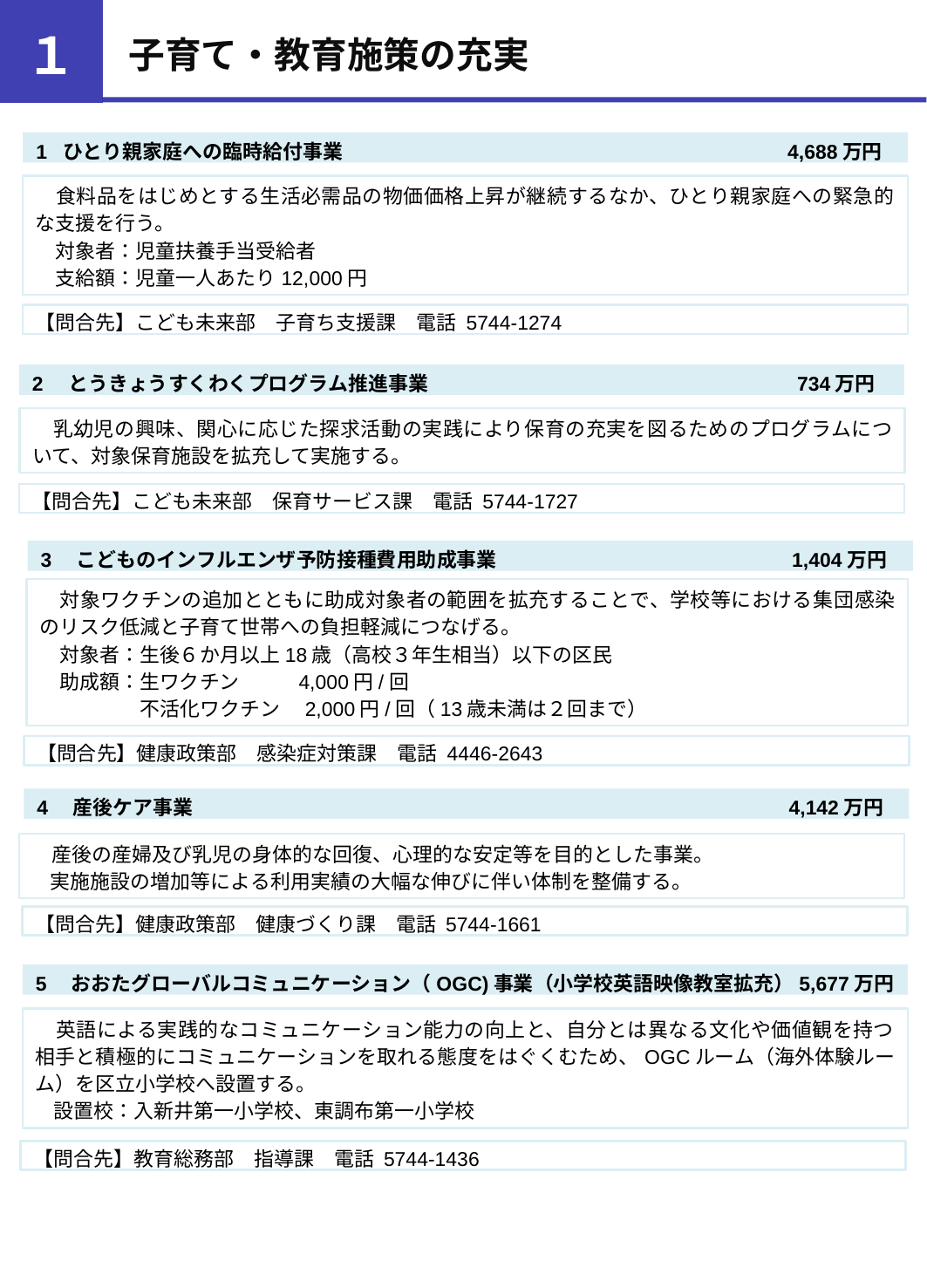

１
子育て・教育施策の充実

1  ひとり親家庭への臨時給付事業  　　　　　　　　　　　　　　　　　　 　 　　4,688万円
　食料品をはじめとする生活必需品の物価価格上昇が継続するなか、ひとり親家庭への緊急的な支援を行う。
　対象者：児童扶養手当受給者
　支給額：児童一人あたり12,000円
【問合先】こども未来部　子育ち支援課　電話 5744-1274
2　とうきょうすくわくプログラム推進事業 　　　　　　　　　　　　　　　　　    734万円
【問合先】こども未来部　保育サービス課　電話 5744-1727
　乳幼児の興味、関心に応じた探求活動の実践により保育の充実を図るためのプログラムについて、対象保育施設を拡充して実施する。
3　こどものインフルエンザ予防接種費用助成事業　　　　　　　　　　　　　　  1,404万円
【問合先】健康政策部　感染症対策課　電話 4446-2643
　対象ワクチンの追加とともに助成対象者の範囲を拡充することで、学校等における集団感染のリスク低減と子育て世帯への負担軽減につなげる。
　対象者：生後６か月以上18歳（高校３年生相当）以下の区民
　助成額：生ワクチン　　   4,000円/回
　　　　　不活化ワクチン　2,000円/回（13歳未満は２回まで）
4　産後ケア事業　　　　　　　　　　　　　　  　　　　　　　　　　　　　　　4,142万円
【問合先】健康政策部　健康づくり課　電話 5744-1661
　産後の産婦及び乳児の身体的な回復、心理的な安定等を目的とした事業。
   実施施設の増加等による利用実績の大幅な伸びに伴い体制を整備する。
5　おおたグローバルコミュニケーション（OGC)事業（小学校英語映像教室拡充）5,677万円
　英語による実践的なコミュニケーション能力の向上と、自分とは異なる文化や価値観を持つ相手と積極的にコミュニケーションを取れる態度をはぐくむため、OGCルーム（海外体験ルーム）を区立小学校へ設置する。
   設置校：入新井第一小学校、東調布第一小学校
【問合先】教育総務部　指導課　電話 5744-1436